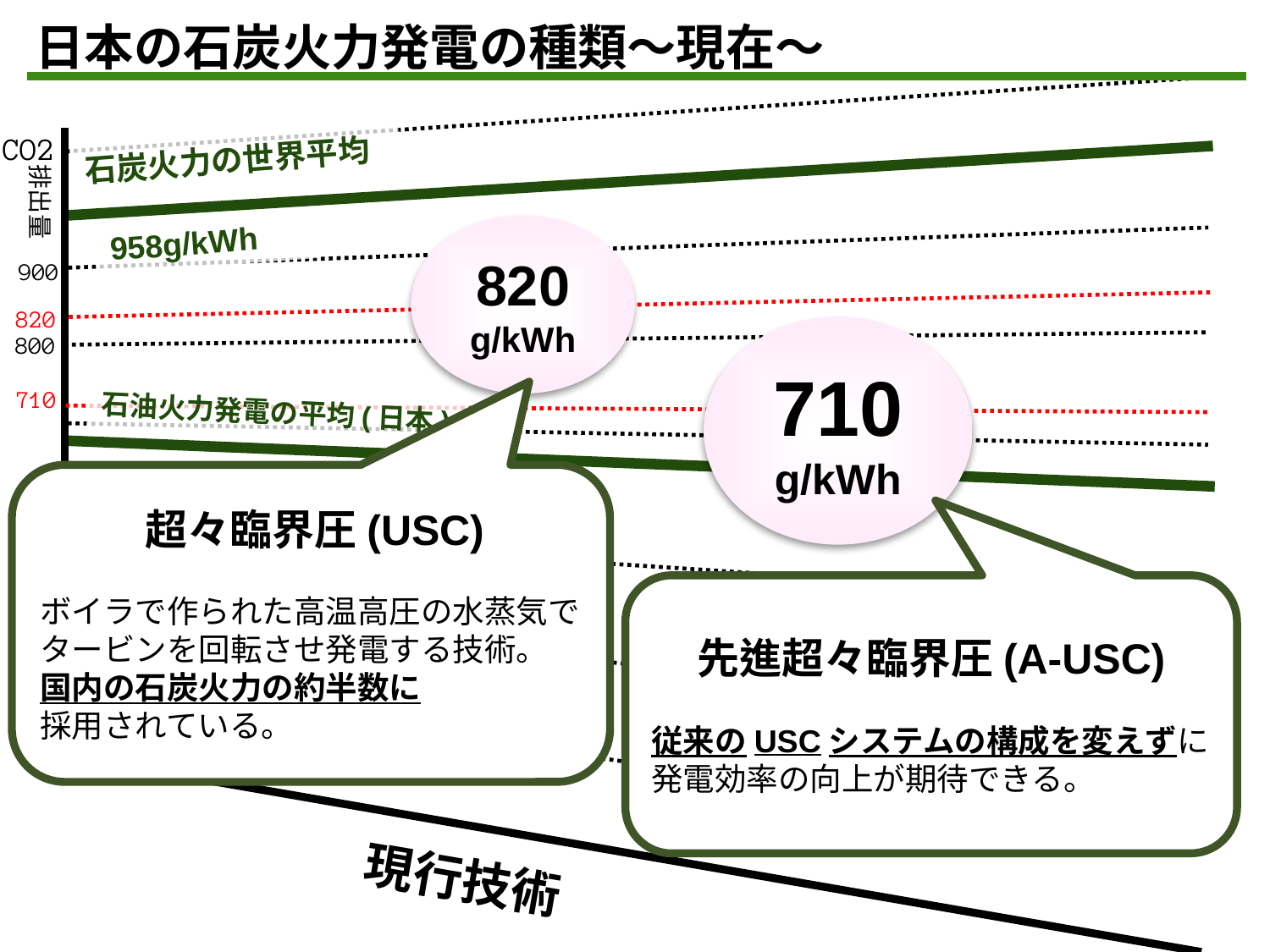

日本の石炭火力発電の種類～現在～
CO2
排出量
石炭火力の世界平均
820
g/kWh
958g/kWh
900
820
710
g/kWh
800
710
石油火力発電の平均(日本)
695g/kWh
超々臨界圧(USC)

ボイラで作られた高温高圧の水蒸気でタービンを回転させ発電する技術。
国内の石炭火力の約半数に
採用されている。
先進超々臨界圧(A-USC)

従来のUSCシステムの構成を変えずに
発電効率の向上が期待できる。
0
現行技術